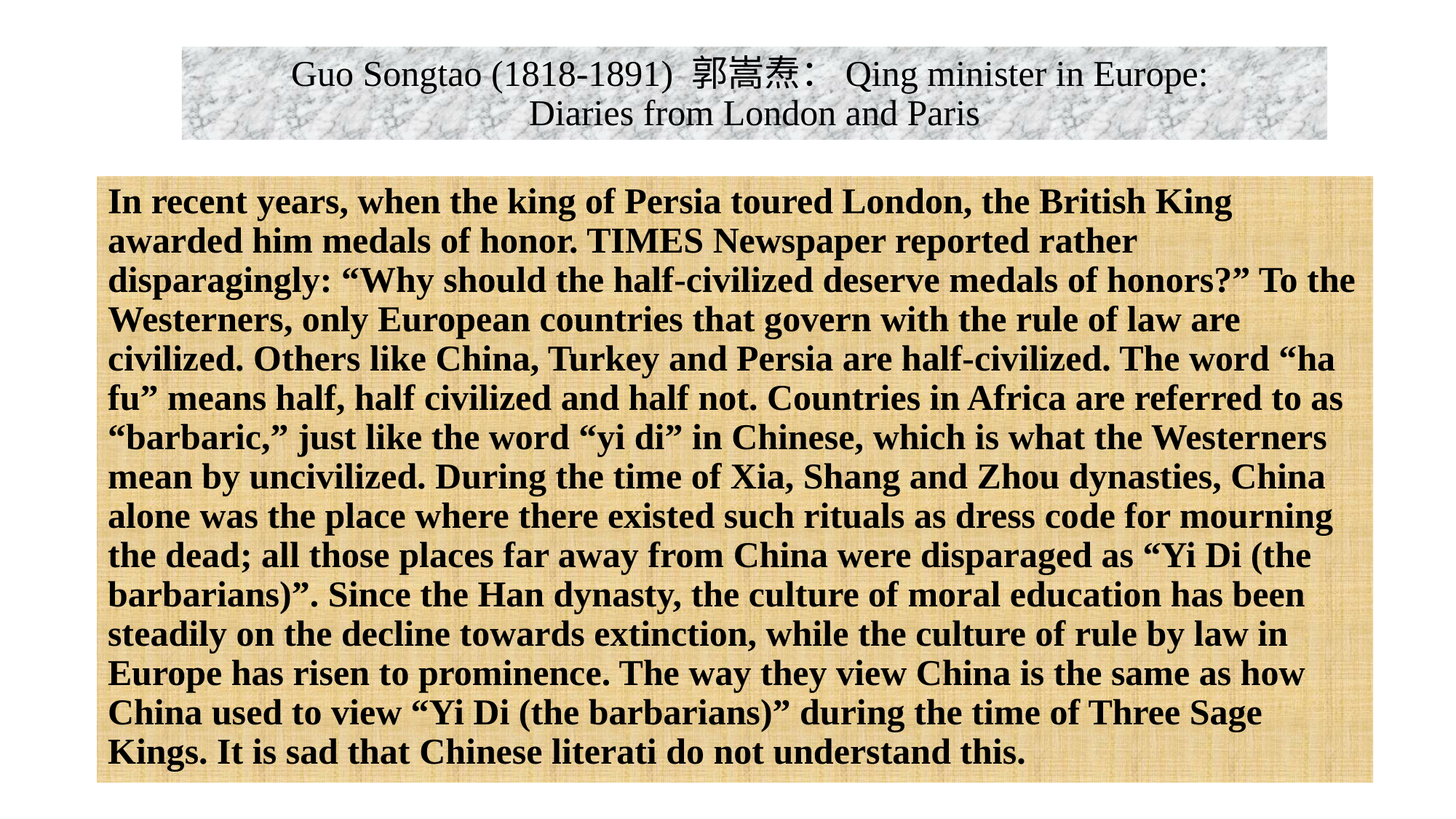

# Guo Songtao (1818-1891) 郭嵩焘：Qing minister in Europe: Diaries from London and Paris
In recent years, when the king of Persia toured London, the British King awarded him medals of honor. TIMES Newspaper reported rather disparagingly: “Why should the half-civilized deserve medals of honors?” To the Westerners, only European countries that govern with the rule of law are civilized. Others like China, Turkey and Persia are half-civilized. The word “ha fu” means half, half civilized and half not. Countries in Africa are referred to as “barbaric,” just like the word “yi di” in Chinese, which is what the Westerners mean by uncivilized. During the time of Xia, Shang and Zhou dynasties, China alone was the place where there existed such rituals as dress code for mourning the dead; all those places far away from China were disparaged as “Yi Di (the barbarians)”. Since the Han dynasty, the culture of moral education has been steadily on the decline towards extinction, while the culture of rule by law in Europe has risen to prominence. The way they view China is the same as how China used to view “Yi Di (the barbarians)” during the time of Three Sage Kings. It is sad that Chinese literati do not understand this.